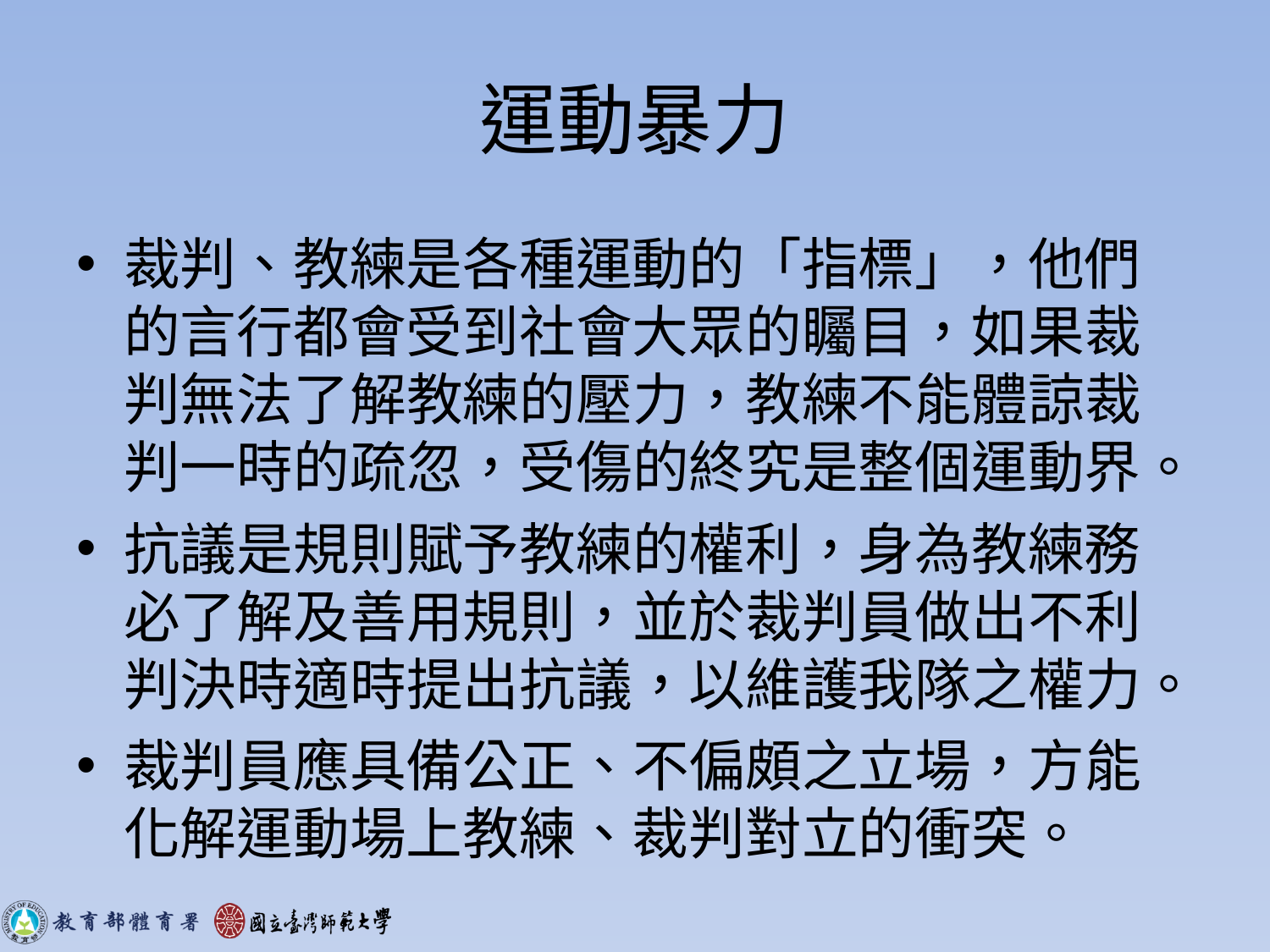

# 運動暴力
裁判、教練是各種運動的「指標」，他們的言行都會受到社會大眾的矚目，如果裁判無法了解教練的壓力，教練不能體諒裁判一時的疏忽，受傷的終究是整個運動界。
抗議是規則賦予教練的權利，身為教練務必了解及善用規則，並於裁判員做出不利判決時適時提出抗議，以維護我隊之權力。
裁判員應具備公正、不偏頗之立場，方能化解運動場上教練、裁判對立的衝突。